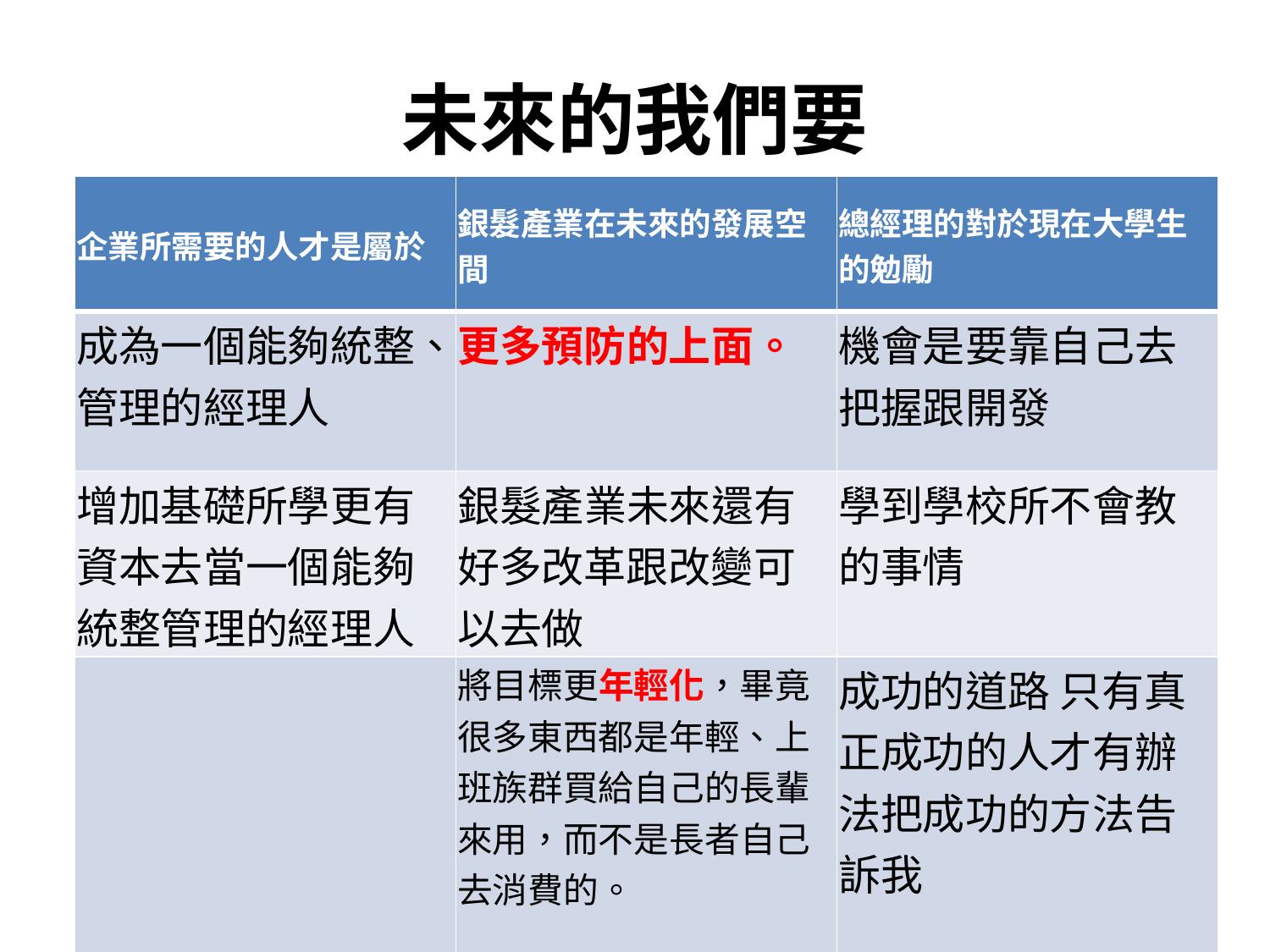

# 未來的我們要
| 企業所需要的人才是屬於 | 銀髮產業在未來的發展空間 | 總經理的對於現在大學生的勉勵 |
| --- | --- | --- |
| 成為一個能夠統整、管理的經理人 | 更多預防的上面。 | 機會是要靠自己去把握跟開發 |
| 增加基礎所學更有資本去當一個能夠統整管理的經理人 | 銀髮產業未來還有好多改革跟改變可以去做 | 學到學校所不會教的事情 |
|  | 將目標更年輕化，畢竟很多東西都是年輕、上班族群買給自己的長輩來用，而不是長者自己去消費的。 | 成功的道路 只有真正成功的人才有辦法把成功的方法告訴我 |